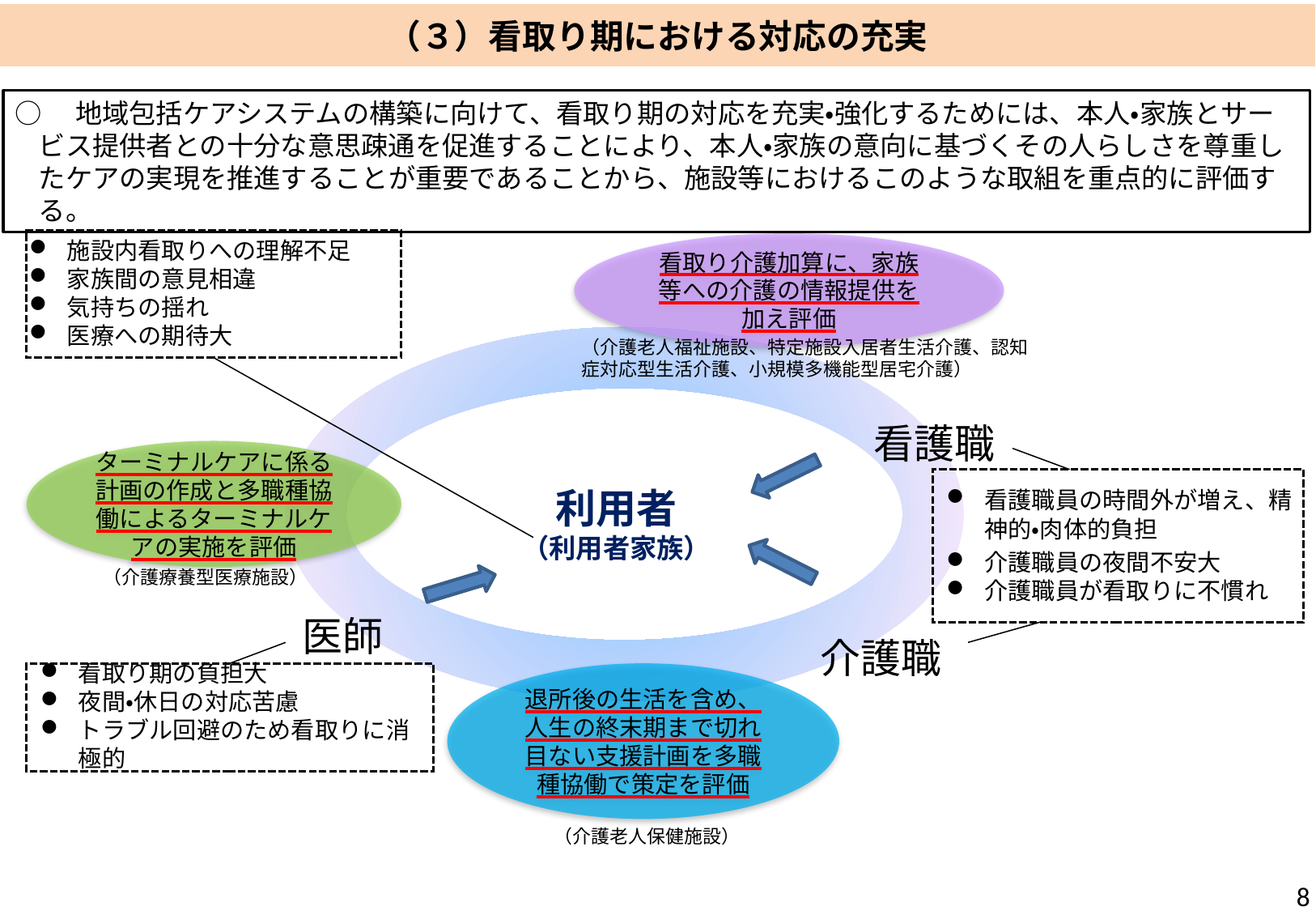

（３）看取り期における対応の充実
○　地域包括ケアシステムの構築に向けて、看取り期の対応を充実・強化するためには、本人・家族とサービス提供者との十分な意思疎通を促進することにより、本人・家族の意向に基づくその人らしさを尊重したケアの実現を推進することが重要であることから、施設等におけるこのような取組を重点的に評価する。
施設内看取りへの理解不足
家族間の意見相違
気持ちの揺れ
医療への期待大
看取り介護加算に、家族等への介護の情報提供を加え評価

（介護老人福祉施設、特定施設入居者生活介護、認知症対応型生活介護、小規模多機能型居宅介護）
看護職
ターミナルケアに係る計画の作成と多職種協働によるターミナルケアの実施を評価

看護職員の時間外が増え、精神的・肉体的負担
介護職員の夜間不安大
介護職員が看取りに不慣れ
利用者
（利用者家族）

（介護療養型医療施設）
医師

介護職
退所後の生活を含め、人生の終末期まで切れ目ない支援計画を多職種協働で策定を評価
看取り期の負担大
夜間・休日の対応苦慮
トラブル回避のため看取りに消極的
（介護老人保健施設）
8